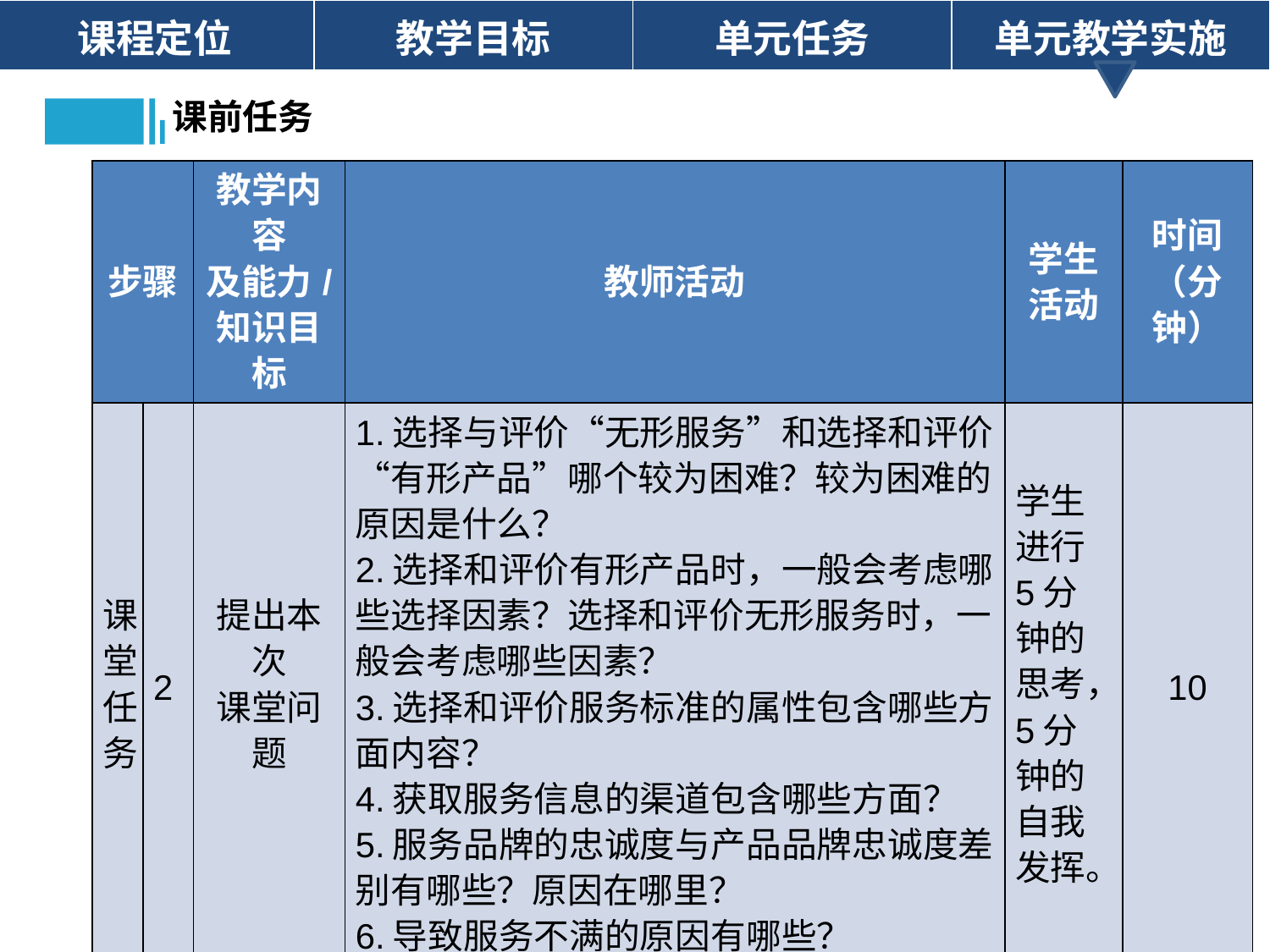

| 课程定位 | 教学目标 | 单元任务 | 单元教学实施 |
| --- | --- | --- | --- |

课前任务

| 步骤 |  | 教学内容 及能力/ 知识目标 | 教师活动 | 学生 活动 | 时间（分钟） |
| --- | --- | --- | --- | --- | --- |
| 课堂任务 | 2 | 提出本次 课堂问题 | 1.选择与评价“无形服务”和选择和评价“有形产品”哪个较为困难？较为困难的原因是什么？ 2.选择和评价有形产品时，一般会考虑哪些选择因素？选择和评价无形服务时，一般会考虑哪些因素？ 3.选择和评价服务标准的属性包含哪些方面内容？ 4.获取服务信息的渠道包含哪些方面？ 5.服务品牌的忠诚度与产品品牌忠诚度差别有哪些？原因在哪里？ 6.导致服务不满的原因有哪些？ | 学生进行5分钟的思考，5分钟的自我发挥。 | 10 |